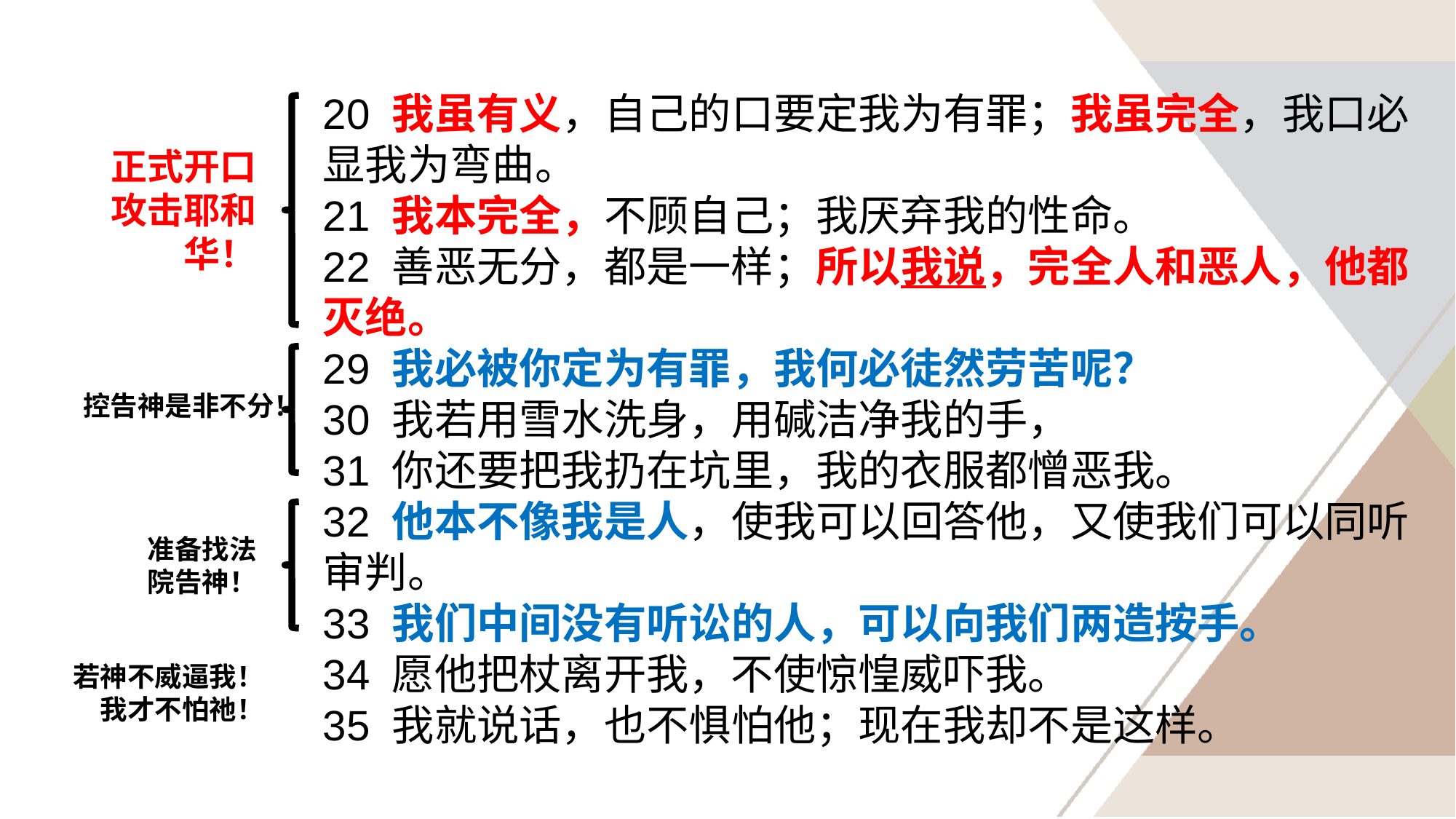

20 我虽有义，自己的口要定我为有罪；我虽完全，我口必显我为弯曲。
21 我本完全，不顾自己；我厌弃我的性命。
22 善恶无分，都是一样；所以我说，完全人和恶人，他都灭绝。
29 我必被你定为有罪，我何必徒然劳苦呢？
30 我若用雪水洗身，用碱洁净我的手，
31 你还要把我扔在坑里，我的衣服都憎恶我。
32 他本不像我是人，使我可以回答他，又使我们可以同听审判。
33 我们中间没有听讼的人，可以向我们两造按手。
34 愿他把杖离开我，不使惊惶威吓我。
35 我就说话，也不惧怕他；现在我却不是这样。

正式开口攻击耶和华！

控告神是非不分！

准备找法院告神！
若神不威逼我！我才不怕祂！